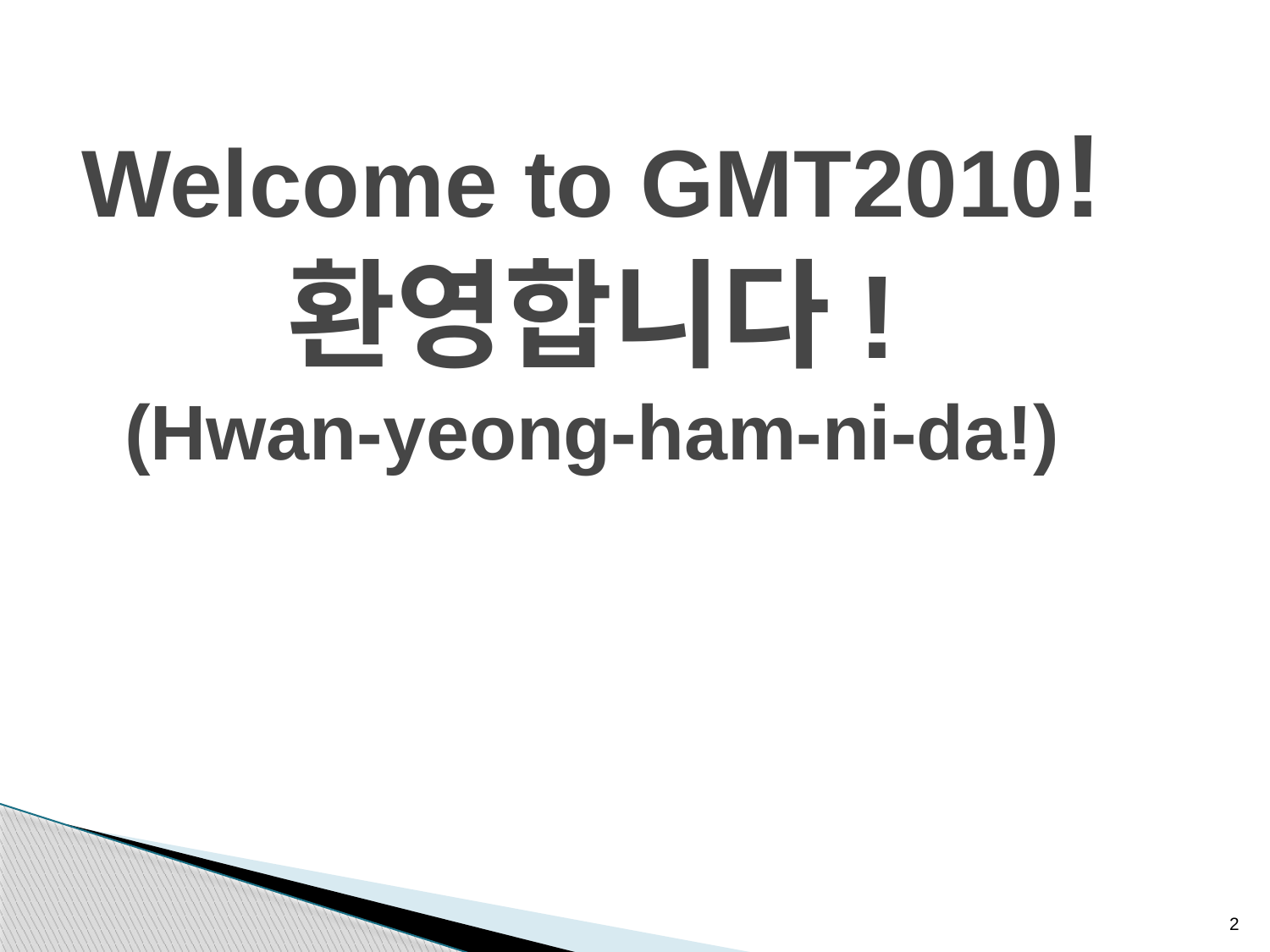

# Welcome to GMT2010! 환영합니다! (Hwan-yeong-ham-ni-da!)
2